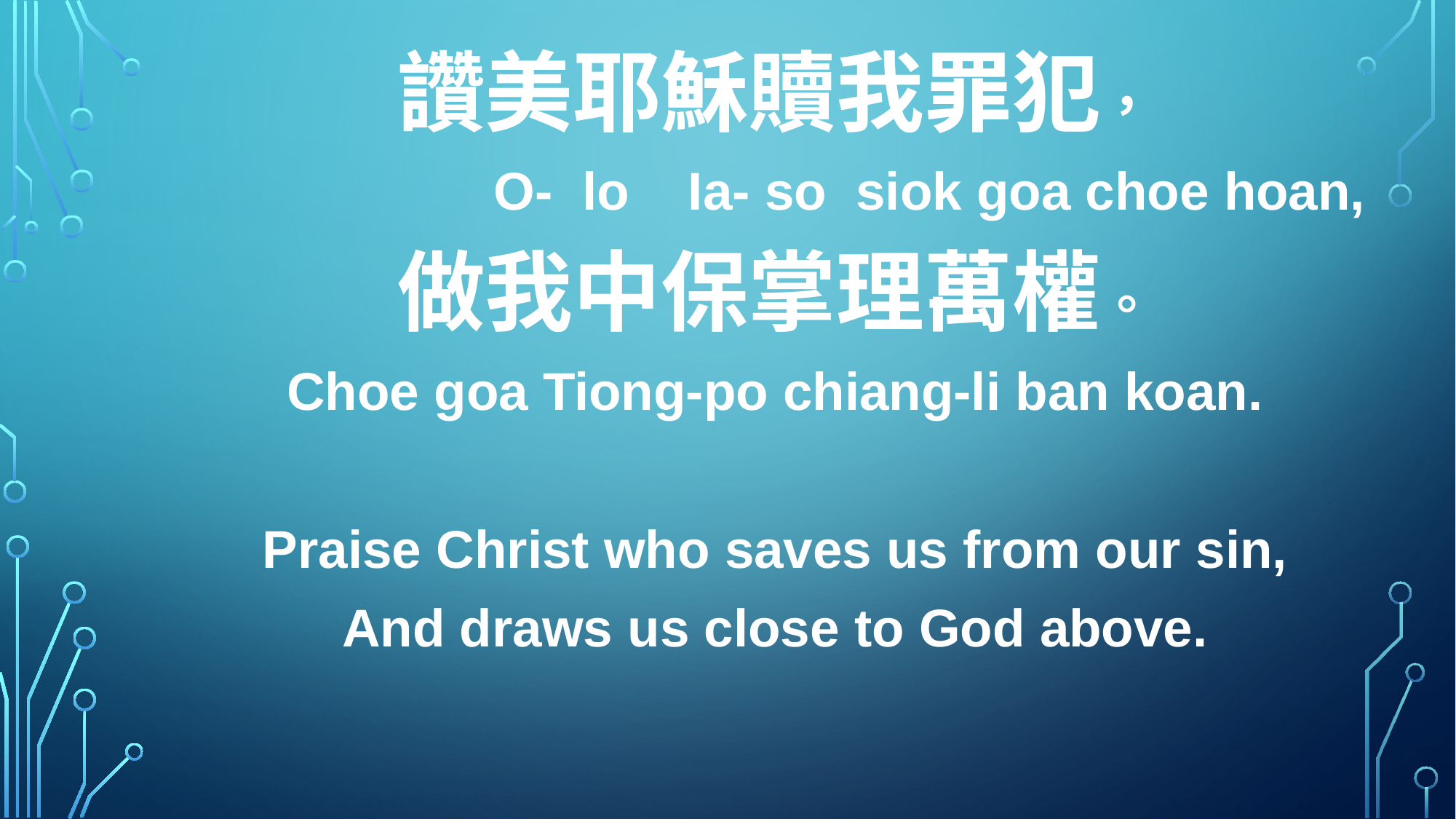

讚美耶穌贖我罪犯，
                     O-  lo    Ia- so  siok goa choe hoan,
做我中保掌理萬權。
Choe goa Tiong-po chiang-li ban koan.

Praise Christ who saves us from our sin,
And draws us close to God above.